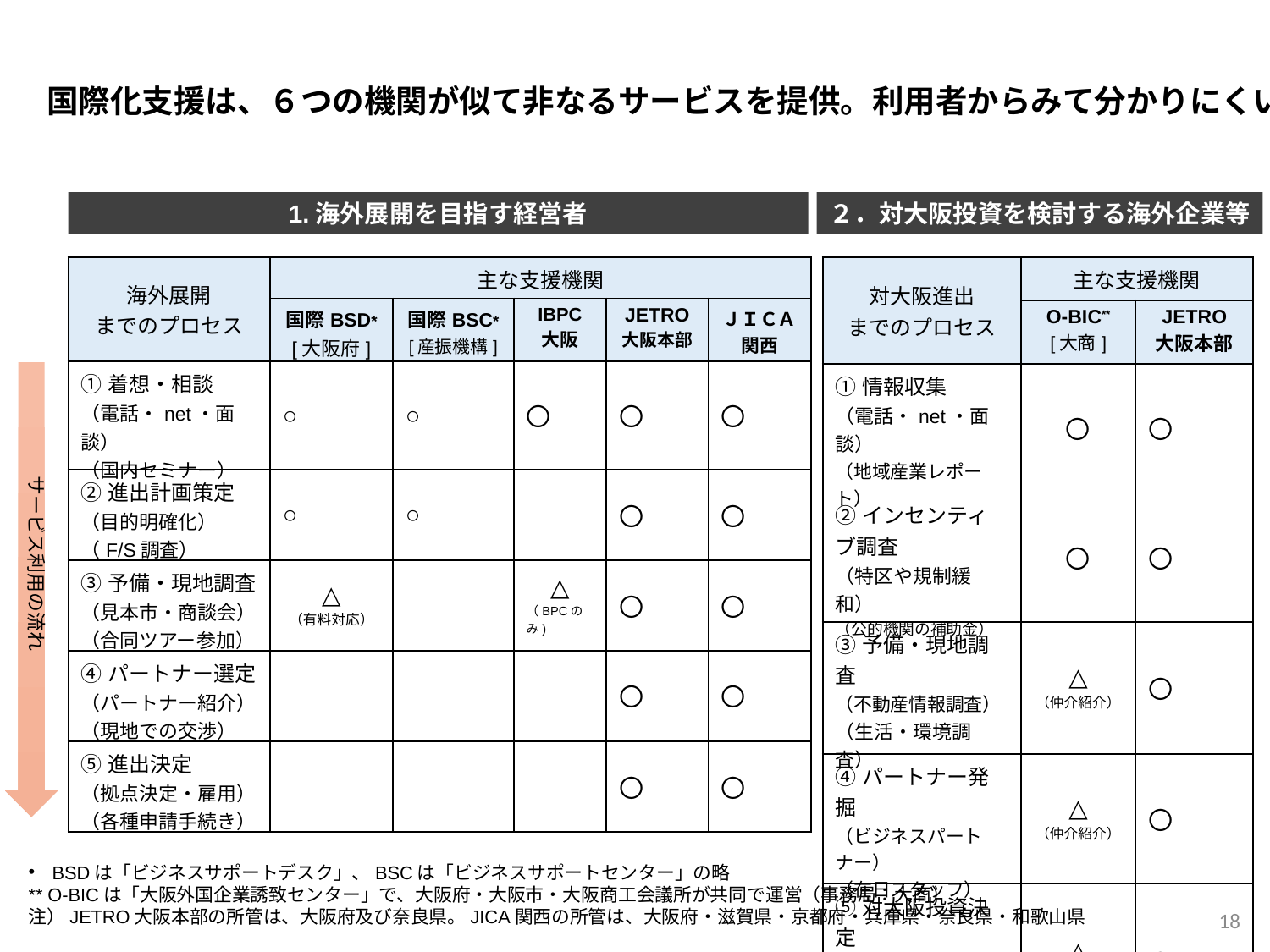

国際化支援は、６つの機関が似て非なるサービスを提供。利用者からみて分かりにくい
1.海外展開を目指す経営者
２．対大阪投資を検討する海外企業等
| 対大阪進出 までのプロセス | 主な支援機関 |  |
| --- | --- | --- |
|  | O-BIC\*\* [大商] | JETRO 大阪本部 |
| ①情報収集 （電話・net・面談） （地域産業レポート） | 〇 | 〇 |
| ②インセンティブ調査 （特区や規制緩和） （公的機関の補助金） | 〇 | 〇 |
| ③予備・現地調査 （不動産情報調査） （生活・環境調査） | △ （仲介紹介） | 〇 |
| ④パートナー発掘 （ビジネスパートナー） （在日スタッフ） | △ （仲介紹介） | 〇 |
| ⑤対大阪投資決定 （拠点決定・雇用） （各種申請手続き） | △ （仲介紹介） | 〇 |
| 海外展開 までのプロセス | 主な支援機関 |  |  |  |  |
| --- | --- | --- | --- | --- | --- |
|  | 国際BSD\* [大阪府] | 国際BSC\* [産振機構] | IBPC 大阪 | JETRO 大阪本部 | ＪＩＣＡ 関西 |
| ①着想・相談 （電話・net・面談） （国内セミナー） | ○ | ○ | 〇 | 〇 | 〇 |
| ②進出計画策定 （目的明確化） （F/S調査） | ○ | ○ |  | 〇 | 〇 |
| ③予備・現地調査 （見本市・商談会） （合同ツアー参加） | △ （有料対応） |  | △ （BPCのみ) | 〇 | 〇 |
| ④パートナー選定 （パートナー紹介） （現地での交渉） |  |  |  | 〇 | 〇 |
| ⑤進出決定 （拠点決定・雇用） （各種申請手続き） |  |  |  | 〇 | 〇 |

サービス利用の流れ
BSDは「ビジネスサポートデスク」、BSCは「ビジネスサポートセンター」の略
** O-BICは「大阪外国企業誘致センター」で、大阪府・大阪市・大阪商工会議所が共同で運営（事務局：大商）
注）JETRO大阪本部の所管は、大阪府及び奈良県。JICA関西の所管は、大阪府・滋賀県・京都府・兵庫県・奈良県・和歌山県
18